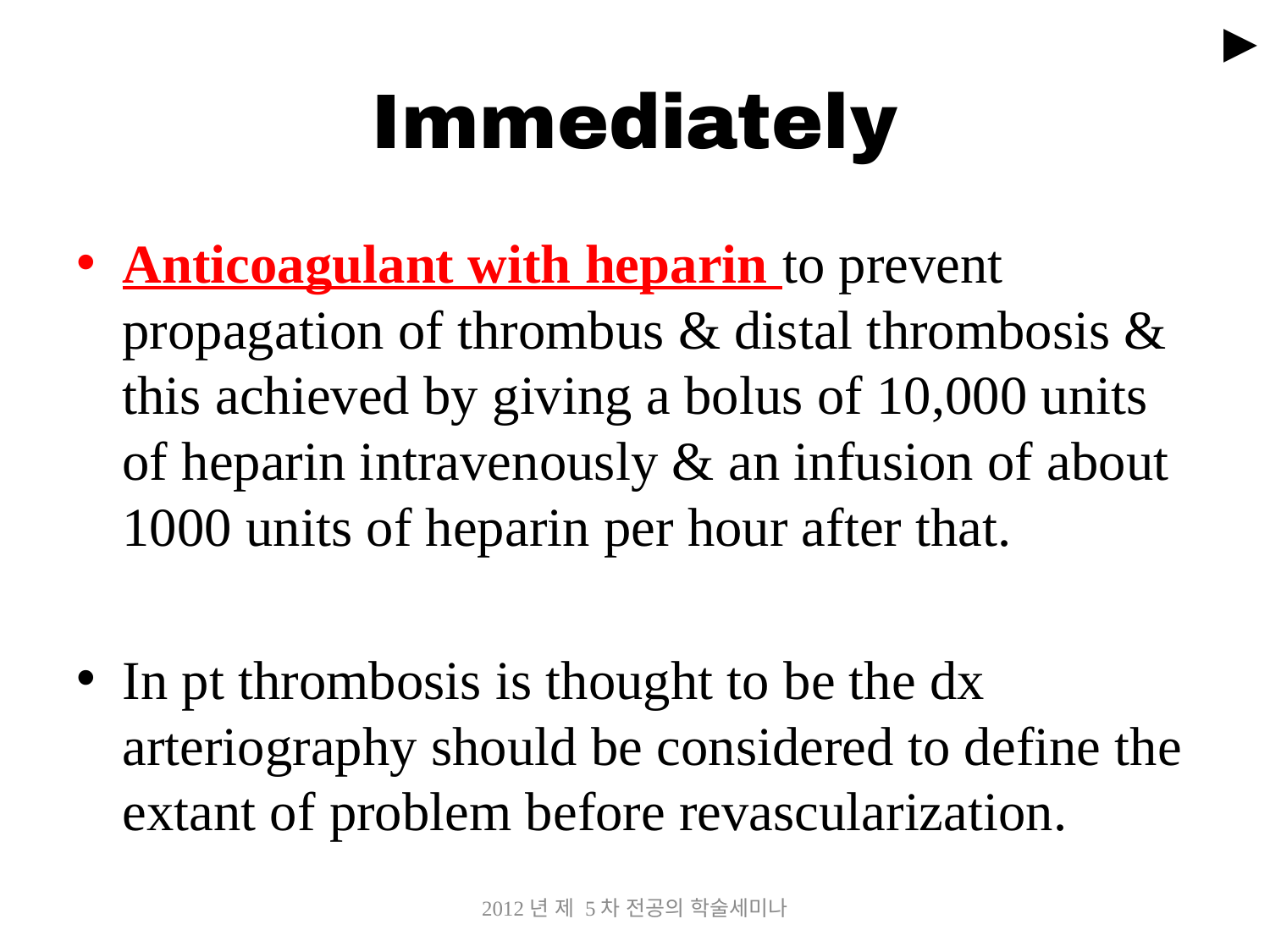

►
# Immediately
Anticoagulant with heparin to prevent propagation of thrombus & distal thrombosis & this achieved by giving a bolus of 10,000 units of heparin intravenously & an infusion of about 1000 units of heparin per hour after that.

In pt thrombosis is thought to be the dx arteriography should be considered to define the extant of problem before revascularization.

2012년 제 5차 전공의 학술세미나